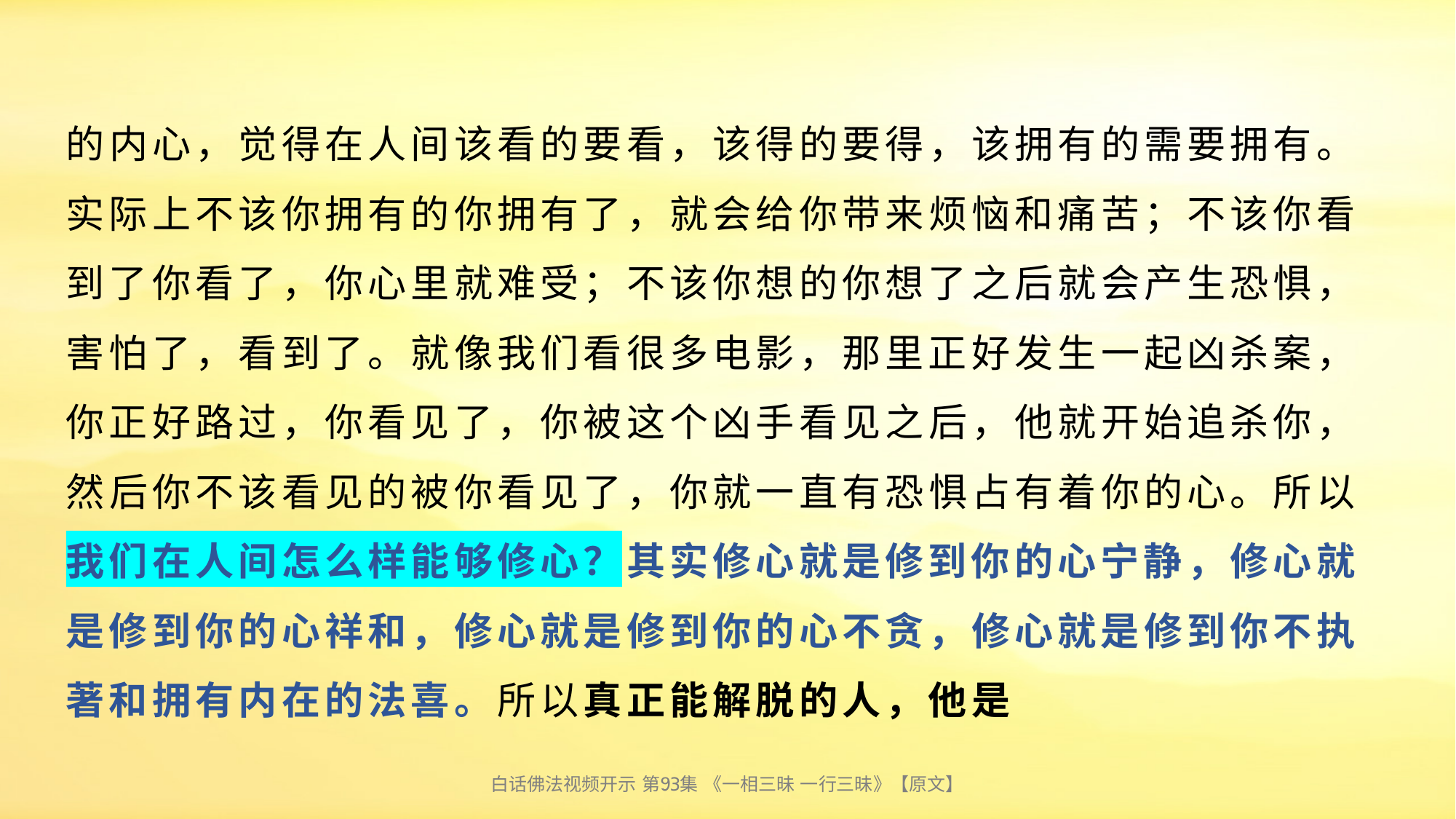

# 的内心，觉得在人间该看的要看，该得的要得，该拥有的需要拥有。实际上不该你拥有的你拥有了，就会给你带来烦恼和痛苦；不该你看到了你看了，你心里就难受；不该你想的你想了之后就会产生恐惧，害怕了，看到了。就像我们看很多电影，那里正好发生一起凶杀案，你正好路过，你看见了，你被这个凶手看见之后，他就开始追杀你，然后你不该看见的被你看见了，你就一直有恐惧占有着你的心。所以我们在人间怎么样能够修心？其实修心就是修到你的心宁静，修心就是修到你的心祥和，修心就是修到你的心不贪，修心就是修到你不执著和拥有内在的法喜。所以真正能解脱的人，他是
白话佛法视频开示 第93集 《一相三昧 一行三昧》【原文】